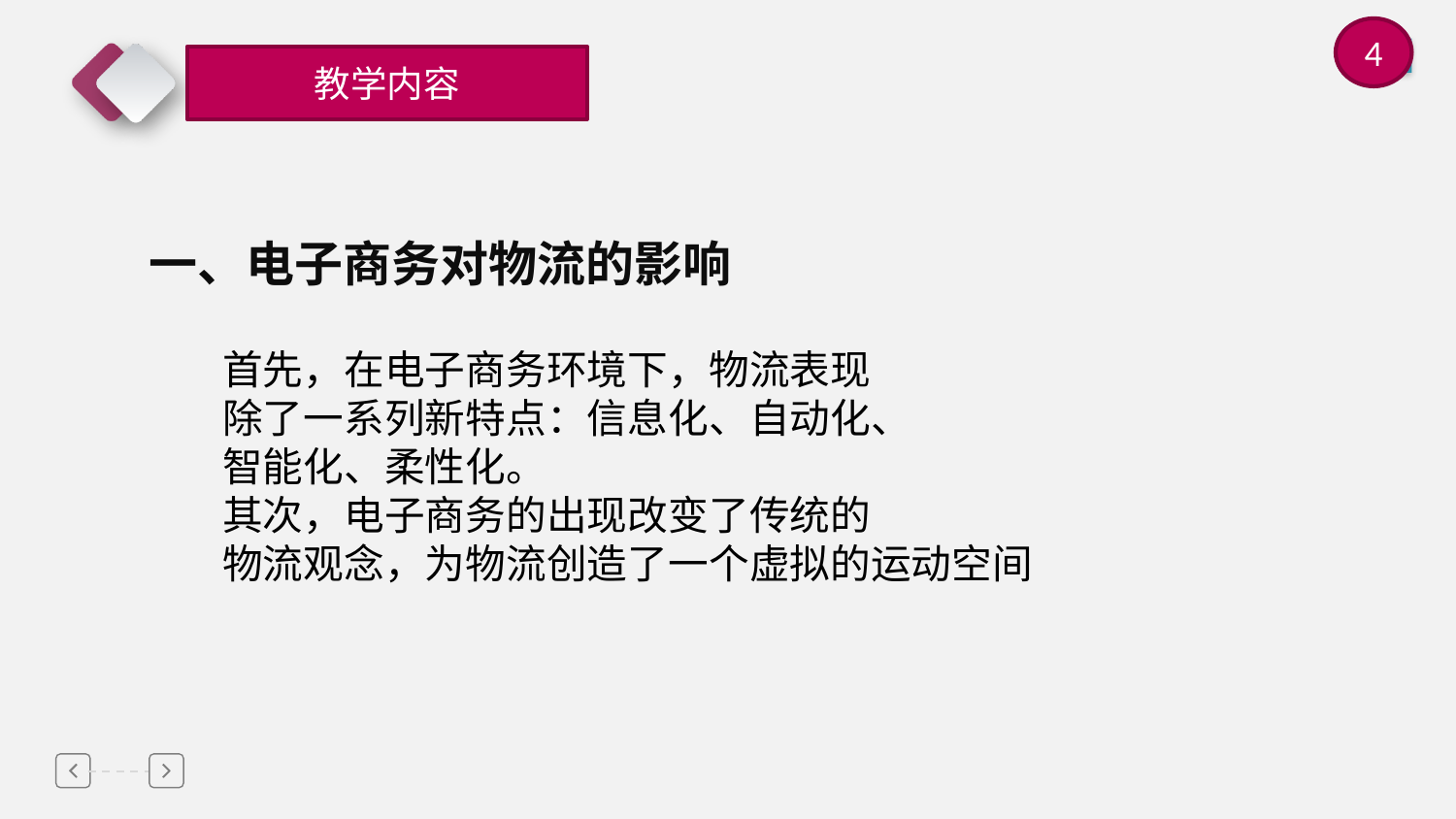

4
教学内容
一、电子商务对物流的影响
首先，在电子商务环境下，物流表现
除了一系列新特点：信息化、自动化、
智能化、柔性化。
其次，电子商务的出现改变了传统的
物流观念，为物流创造了一个虚拟的运动空间